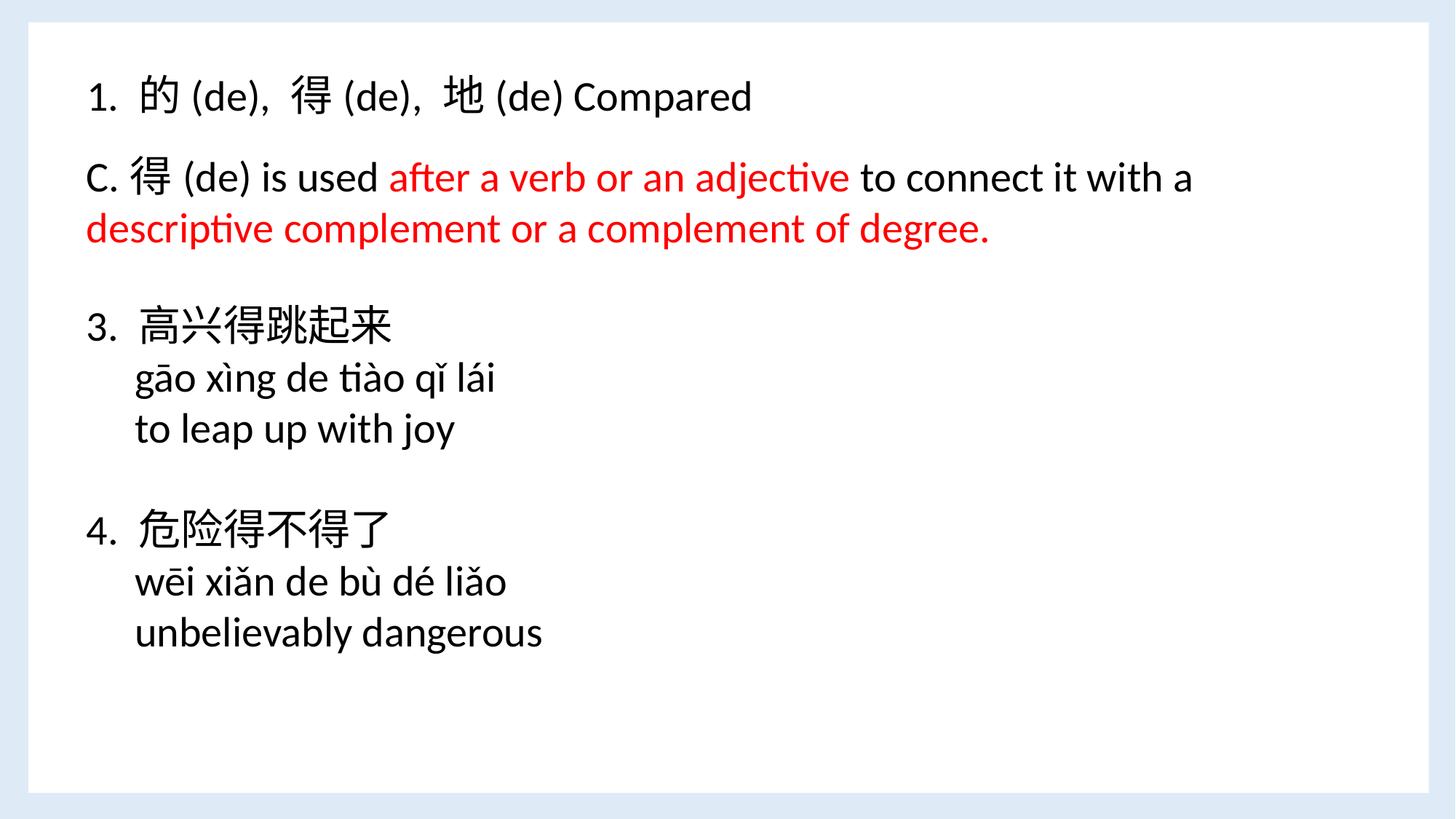

1. 的(de), 得(de), 地(de) Compared
C.得(de) is used after a verb or an adjective to connect it with a descriptive complement or a complement of degree.
3. 高兴得跳起来
     gāo xìng de tiào qǐ lái
     to leap up with joy

4. 危险得不得了
     wēi xiǎn de bù dé liǎo
     unbelievably dangerous